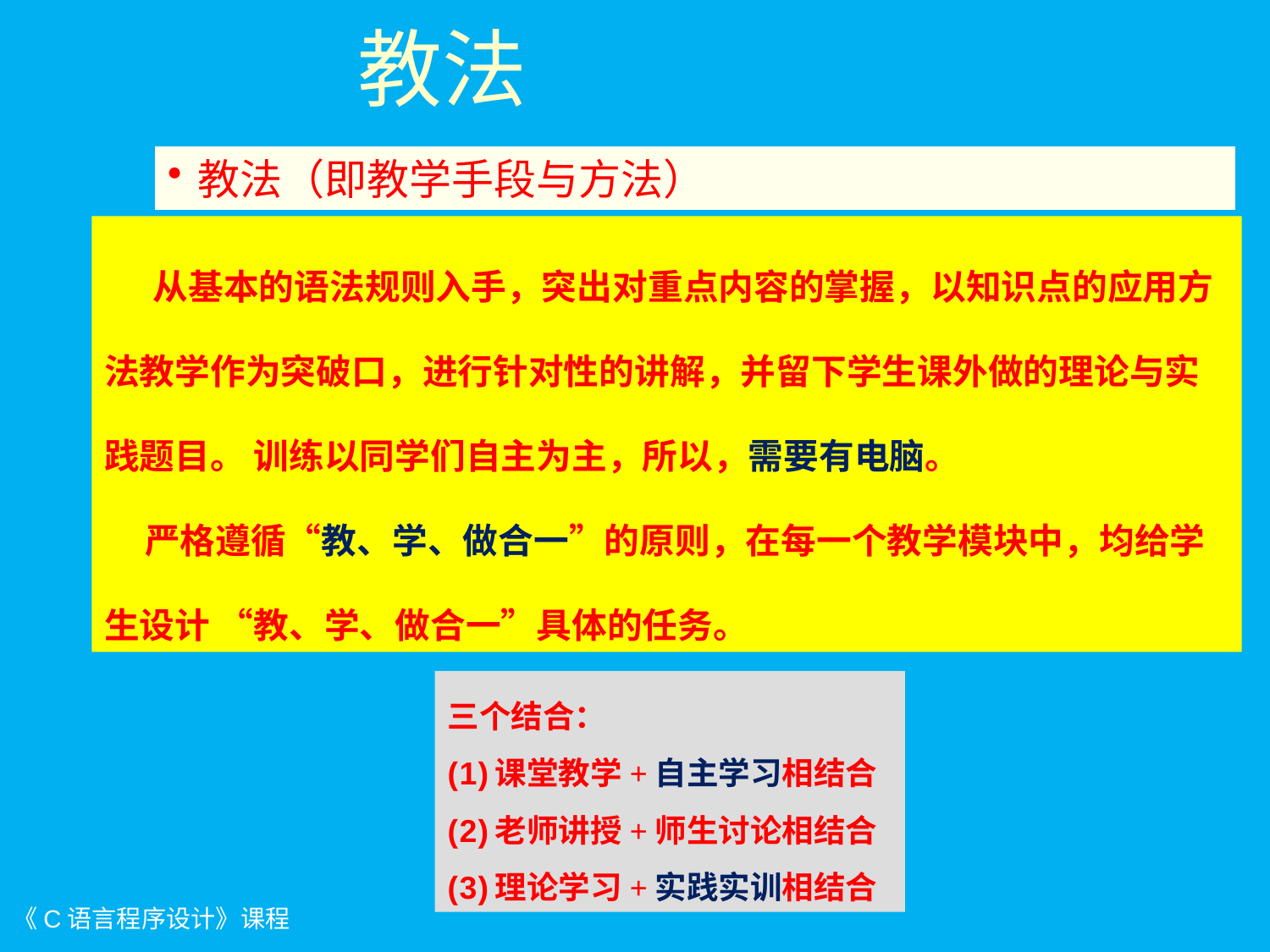

# 教法
教法（即教学手段与方法）
     从基本的语法规则入手，突出对重点内容的掌握，以知识点的应用方法教学作为突破口，进行针对性的讲解，并留下学生课外做的理论与实践题目。 训练以同学们自主为主，所以，需要有电脑。
    严格遵循“教、学、做合一”的原则，在每一个教学模块中，均给学生设计 “教、学、做合一”具体的任务。
三个结合：
课堂教学+自主学习相结合
老师讲授+师生讨论相结合
理论学习+实践实训相结合
《C语言程序设计》课程